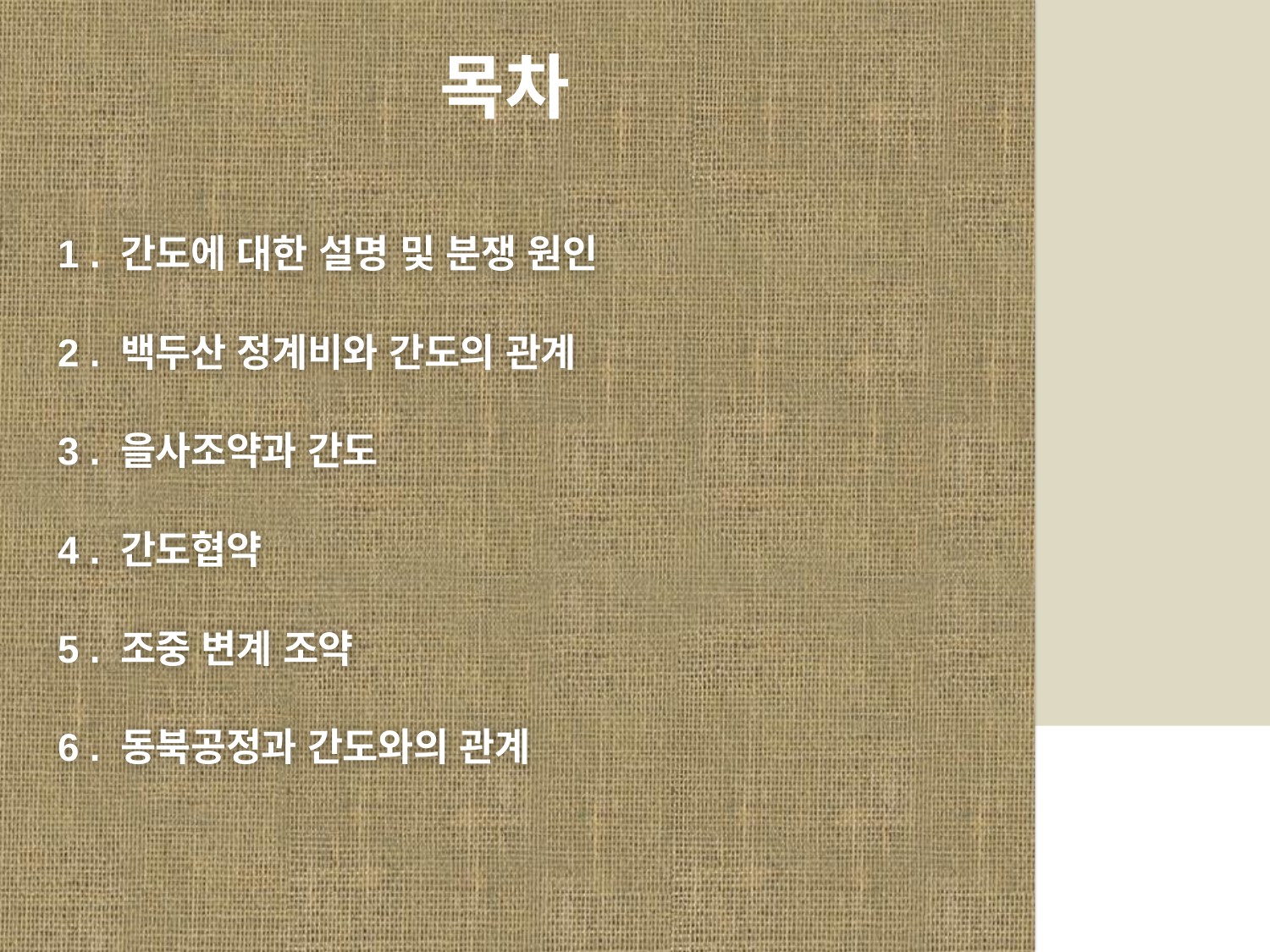

목차
# 1 . 간도에 대한 설명 및 분쟁 원인 2 . 백두산 정계비와 간도의 관계 3 . 을사조약과 간도 4 . 간도협약 5 . 조중 변계 조약 6 . 동북공정과 간도와의 관계